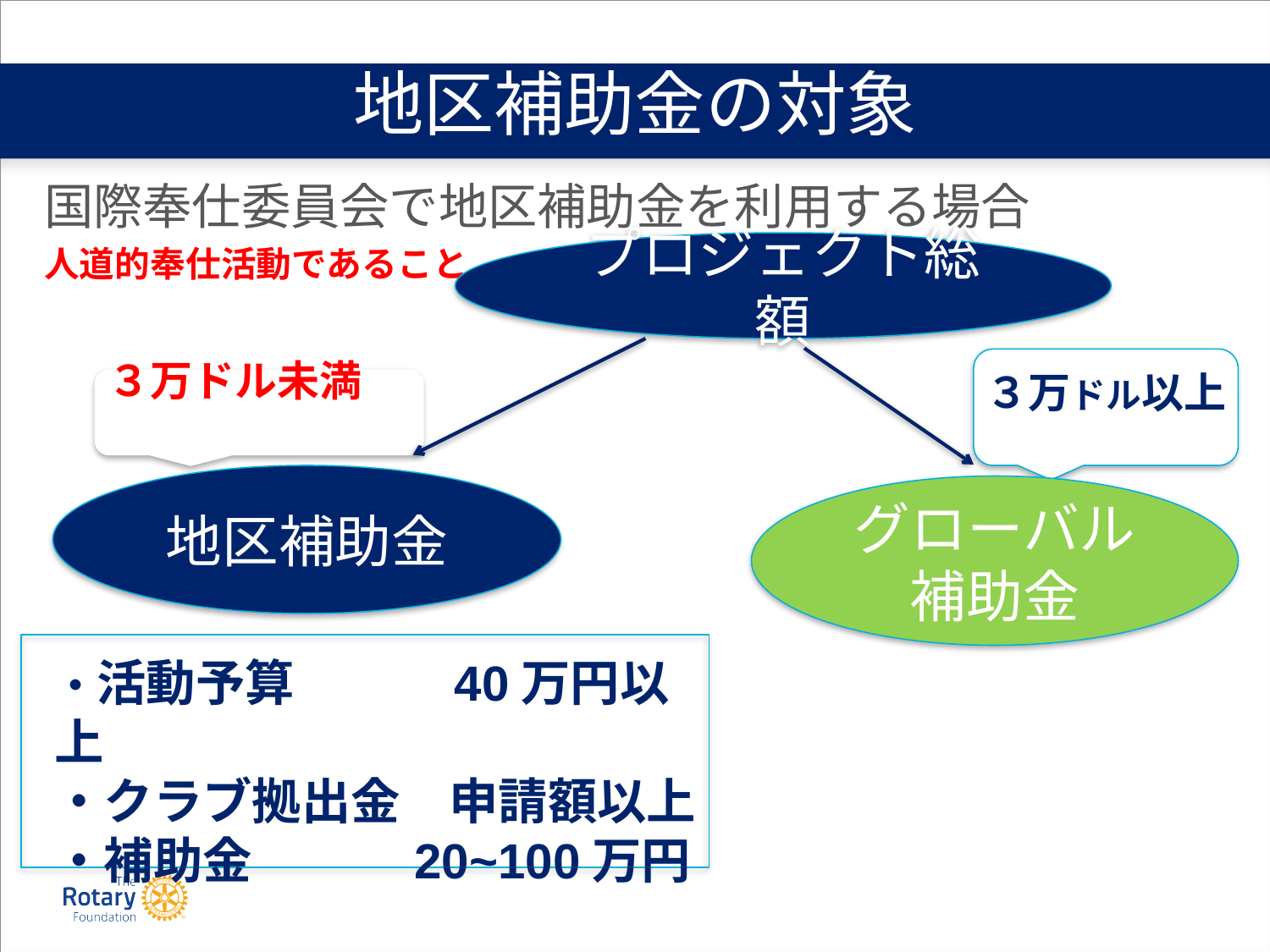

# 地区補助金の対象
国際奉仕委員会で地区補助金を利用する場合
人道的奉仕活動であること

プロジェクト総額
３万ドル未満
３
３万ドル以上

地区補助金
グローバル補助金

・活動予算　　　40万円以上
・クラブ拠出金　申請額以上
・補助金　         20~100万円